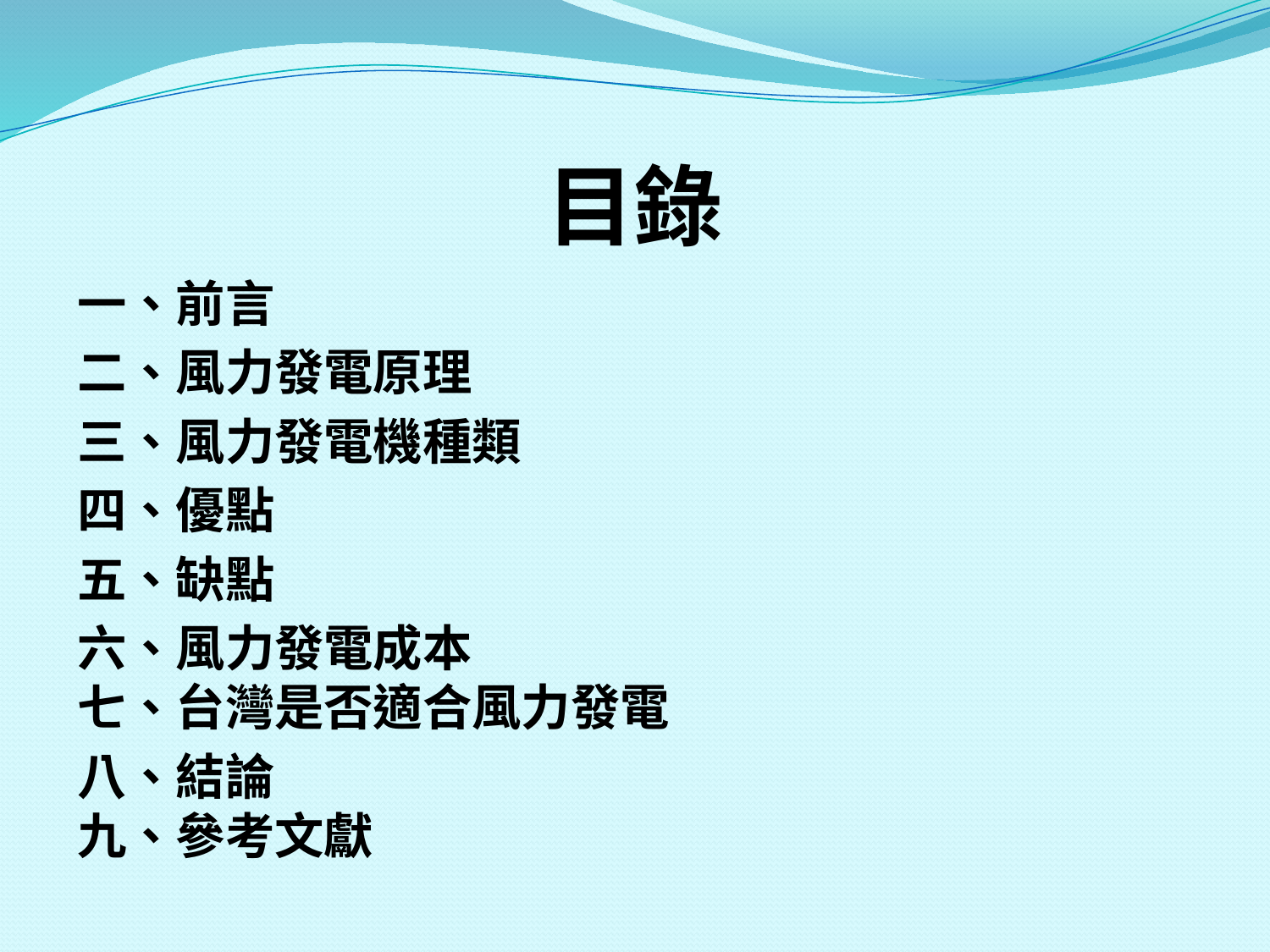

# 目錄
一、前言
二、風力發電原理
三、風力發電機種類
四、優點
五、缺點
六、風力發電成本
七、台灣是否適合風力發電
八、結論
九、參考文獻